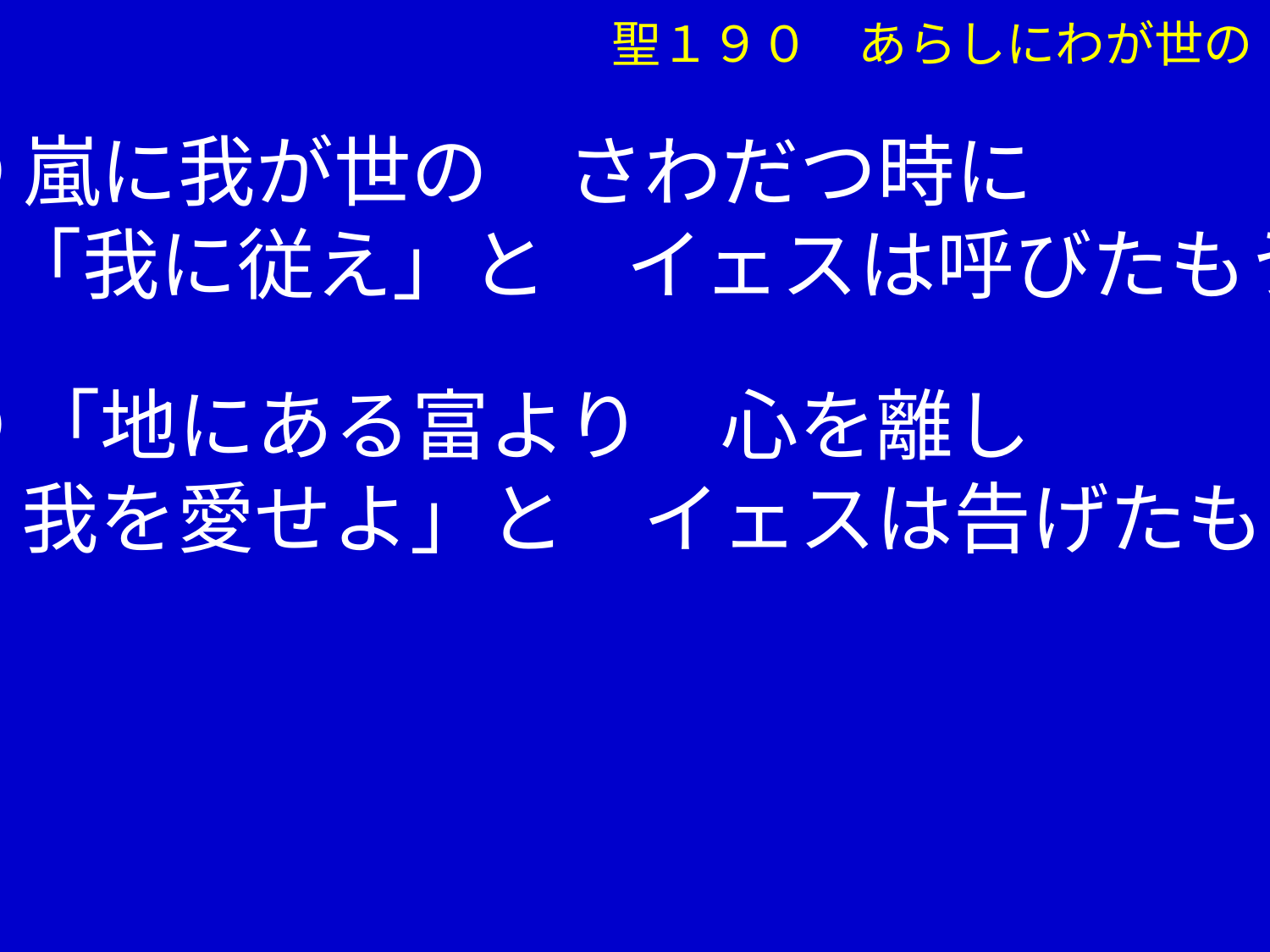

聖１９０　あらしにわが世の
①嵐に我が世の　さわだつ時に
　「我に従え」と　イェスは呼びたもう

②「地にある富より　心を離し
　 我を愛せよ」と　イェスは告げたもう